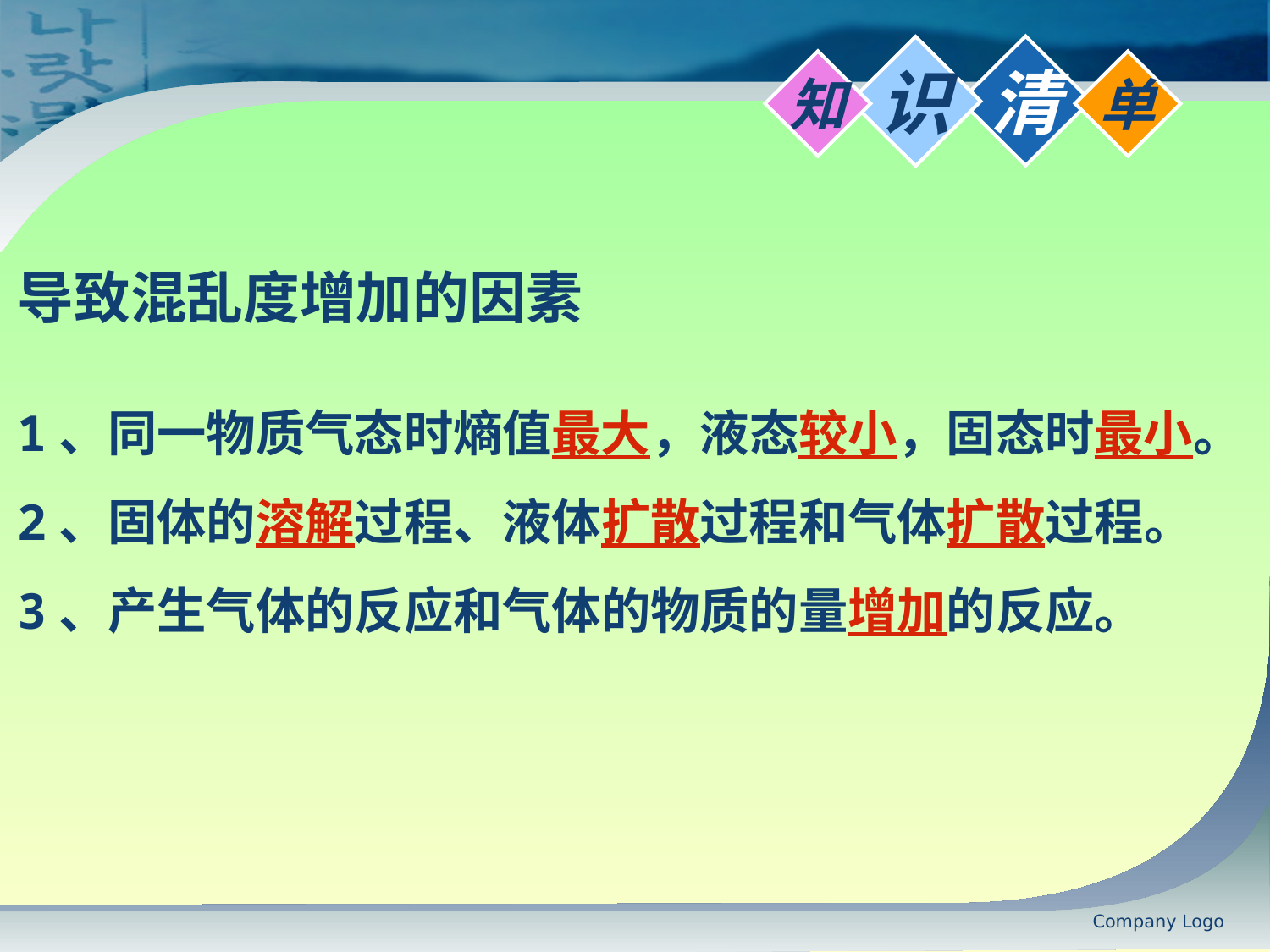

清
识
知
单
导致混乱度增加的因素
1、同一物质气态时熵值最大，液态较小，固态时最小。
2、固体的溶解过程、液体扩散过程和气体扩散过程。
3、产生气体的反应和气体的物质的量增加的反应。
Company Logo